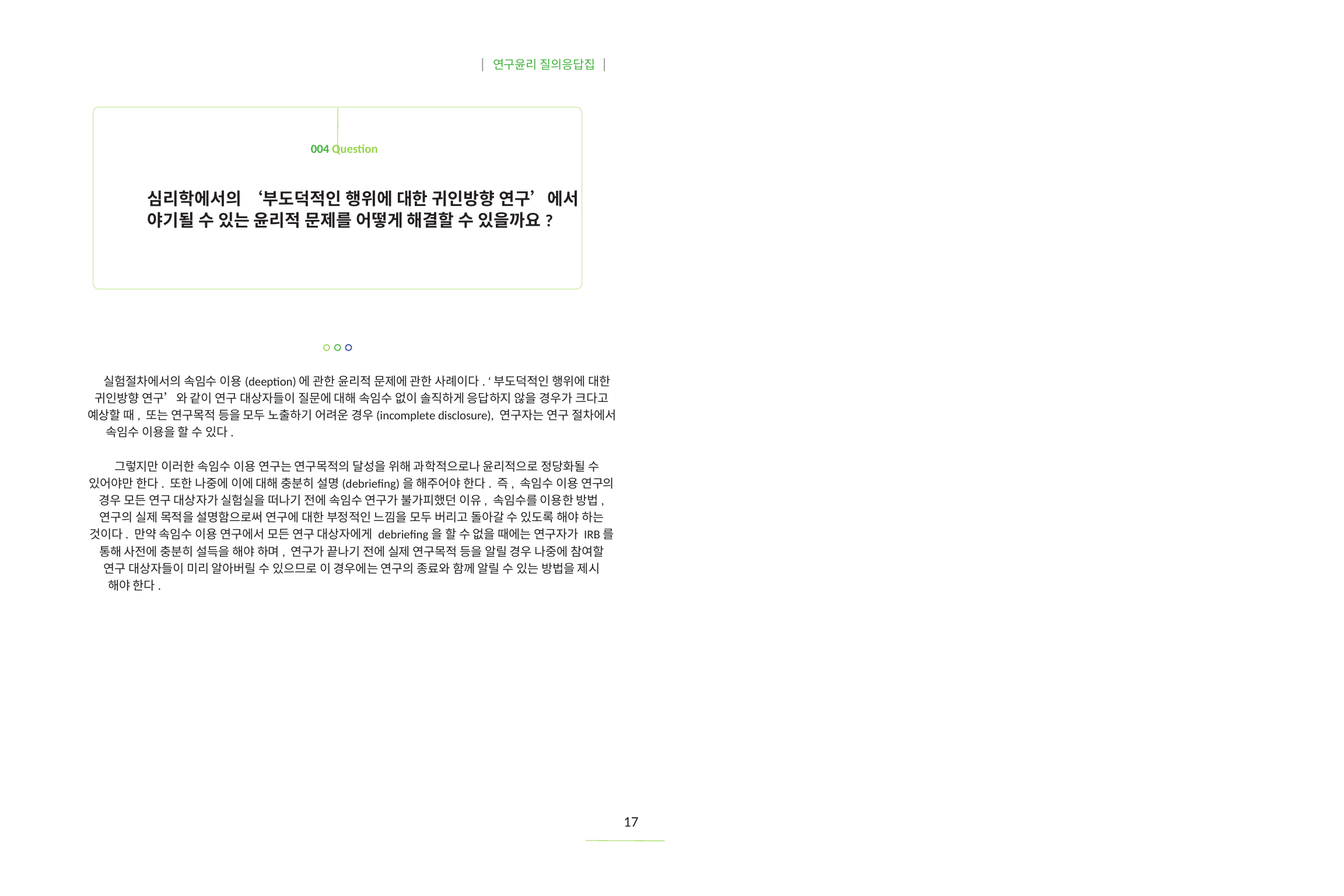

| 연구윤리 질의응답집 |

004 Question

심리학에서의 ‘부도덕적인 행위에 대한 귀인방향 연구’에서
야기될 수 있는 윤리적 문제를 어떻게 해결할 수 있을까요?

실험절차에서의 속임수 이용(deeption)에 관한 윤리적 문제에 관한 사례이다. ‘부도덕적인 행위에 대한
귀인방향 연구’와 같이 연구 대상자들이 질문에 대해 속임수 없이 솔직하게 응답하지 않을 경우가 크다고
예상할 때, 또는 연구목적 등을 모두 노출하기 어려운 경우(incomplete disclosure), 연구자는 연구 절차에서
속임수 이용을 할 수 있다.
그렇지만 이러한 속임수 이용 연구는 연구목적의 달성을 위해 과학적으로나 윤리적으로 정당화될 수
있어야만 한다. 또한 나중에 이에 대해 충분히 설명(debriefing)을 해주어야 한다. 즉, 속임수 이용 연구의
경우 모든 연구 대상자가 실험실을 떠나기 전에 속임수 연구가 불가피했던 이유, 속임수를 이용한 방법,
연구의 실제 목적을 설명함으로써 연구에 대한 부정적인 느낌을 모두 버리고 돌아갈 수 있도록 해야 하는
것이다. 만약 속임수 이용 연구에서 모든 연구 대상자에게 debriefing을 할 수 없을 때에는 연구자가 IRB를
통해 사전에 충분히 설득을 해야 하며, 연구가 끝나기 전에 실제 연구목적 등을 알릴 경우 나중에 참여할
연구 대상자들이 미리 알아버릴 수 있으므로 이 경우에는 연구의 종료와 함께 알릴 수 있는 방법을 제시
해야 한다.
17